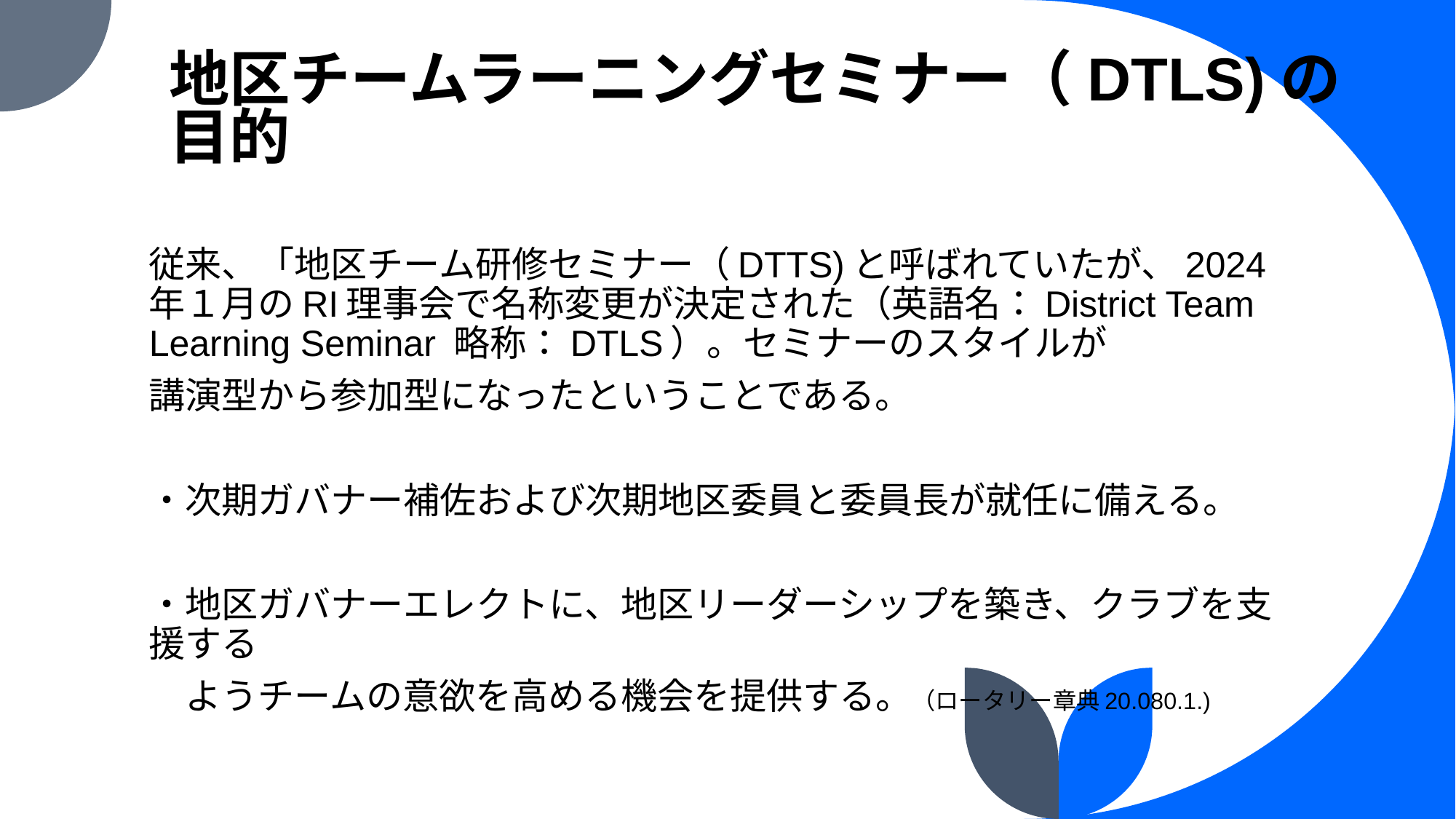

# 地区チームラーニングセミナー（DTLS)の目的
従来、「地区チーム研修セミナー（DTTS)と呼ばれていたが、2024年１月のRI理事会で名称変更が決定された（英語名：District Team Learning Seminar 略称：DTLS）。セミナーのスタイルが
講演型から参加型になったということである。

・次期ガバナー補佐および次期地区委員と委員長が就任に備える。

・地区ガバナーエレクトに、地区リーダーシップを築き、クラブを支援する
　ようチームの意欲を高める機会を提供する。（ロータリー章典20.080.1.)